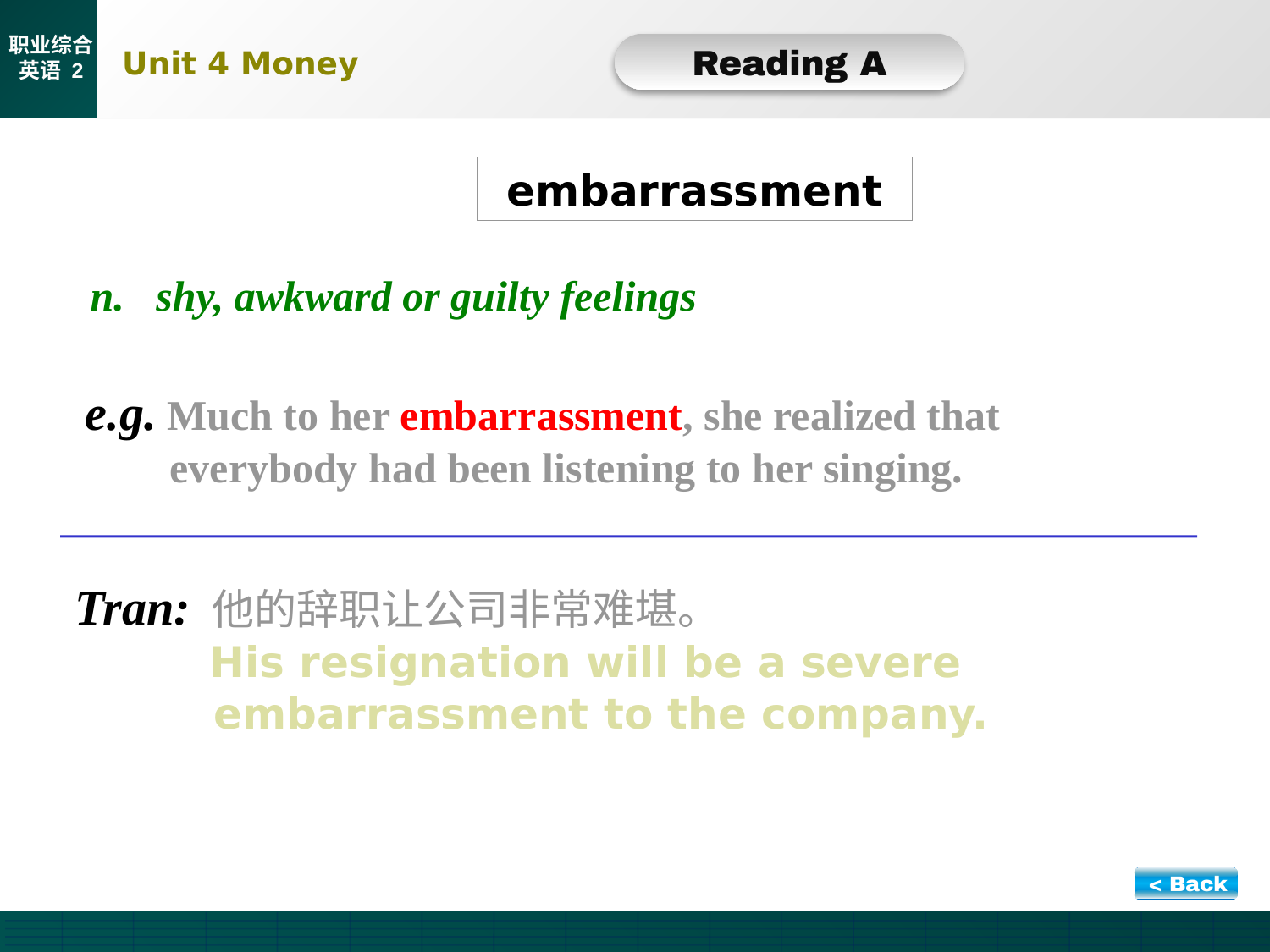

Reading A
embarrassment
n.   shy, awkward or guilty feelings
e.g. Much to her embarrassment, she realized that
        everybody had been listening to her singing.

Tran: 他的辞职让公司非常难堪。

          His resignation will be a severe
        embarrassment to the company.
< Back